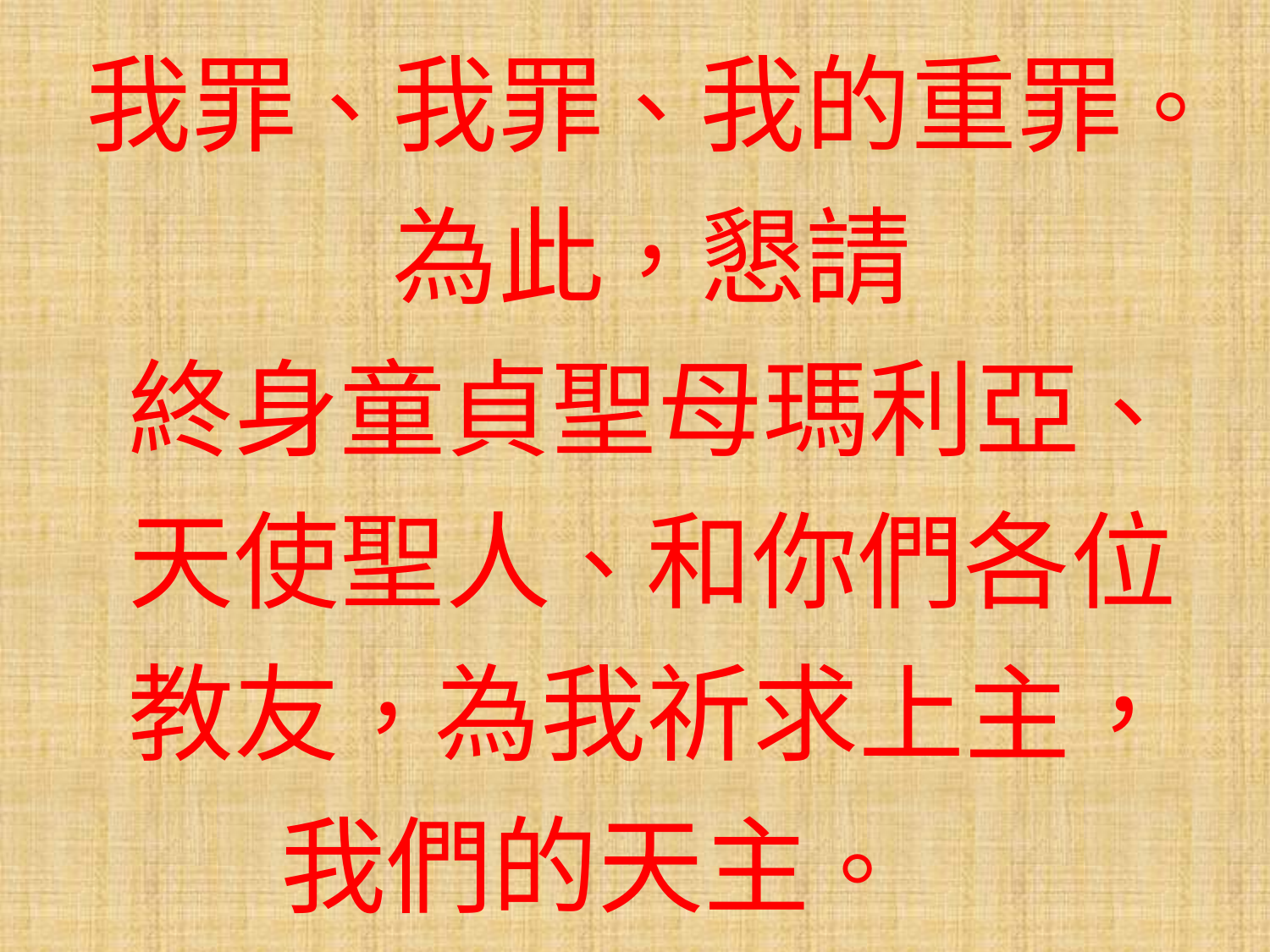

我罪、我罪、我的重罪。
為此，懇請
終身童貞聖母瑪利亞、
天使聖人、和你們各位
教友，為我祈求上主，
我們的天主。